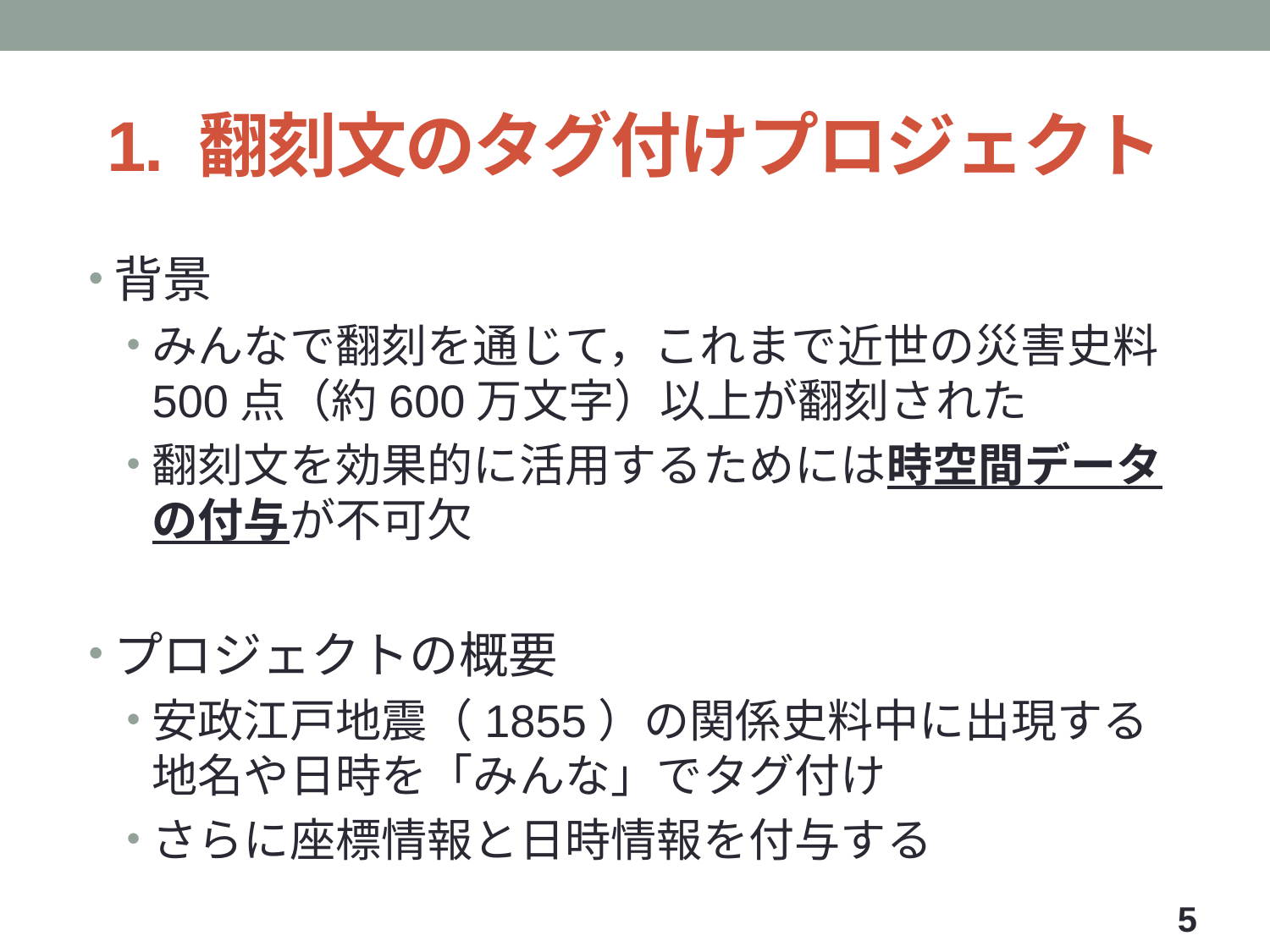

# 1. 翻刻文のタグ付けプロジェクト
背景
みんなで翻刻を通じて，これまで近世の災害史料500点（約600万文字）以上が翻刻された
翻刻文を効果的に活用するためには時空間データの付与が不可欠

プロジェクトの概要
安政江戸地震（1855）の関係史料中に出現する地名や日時を「みんな」でタグ付け
さらに座標情報と日時情報を付与する

5